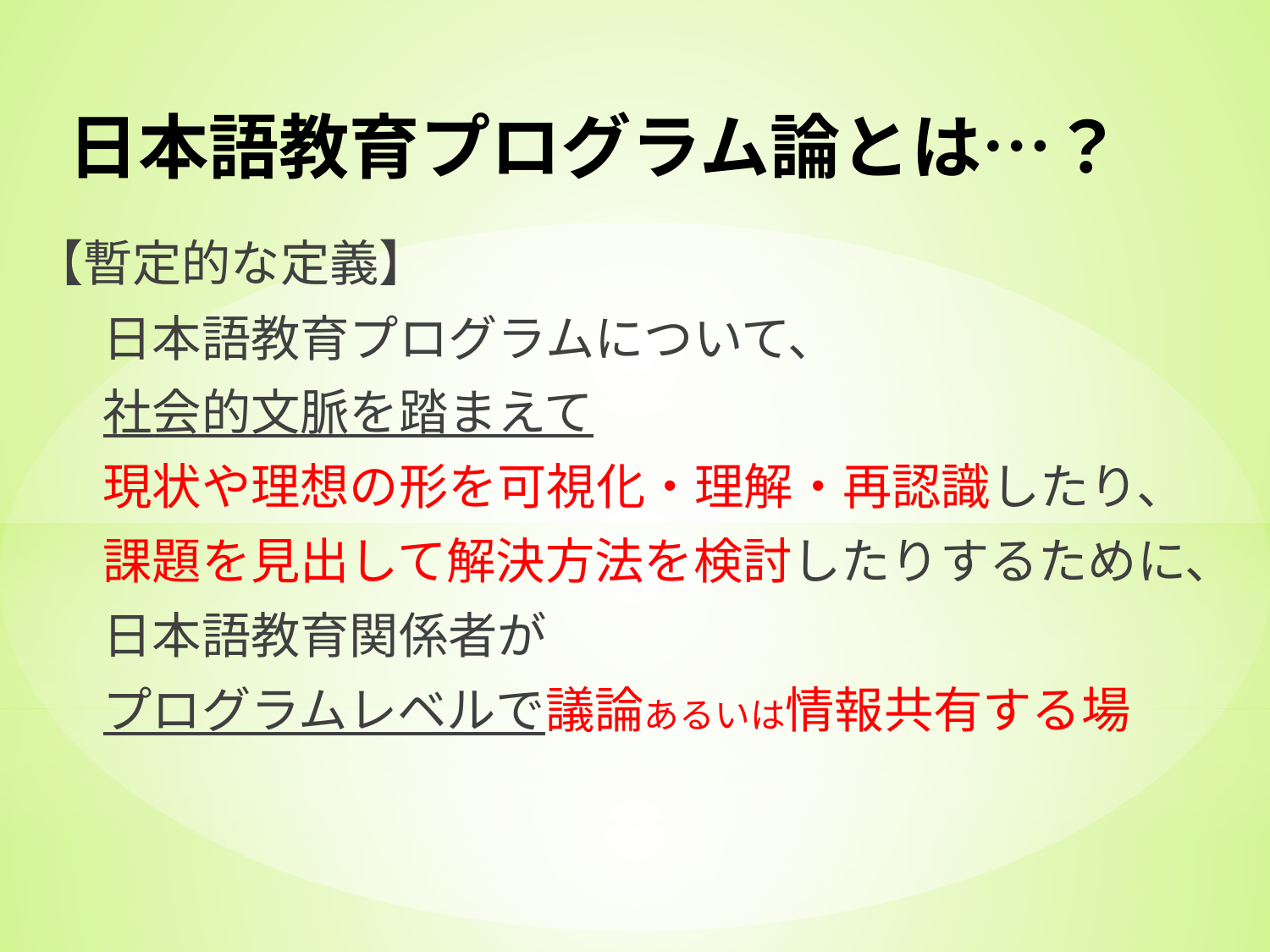

# 日本語教育プログラム論とは…？
【暫定的な定義】
日本語教育プログラムについて、
社会的文脈を踏まえて
現状や理想の形を可視化・理解・再認識したり、
課題を見出して解決方法を検討したりするために、
日本語教育関係者が
プログラムレベルで議論あるいは情報共有する場